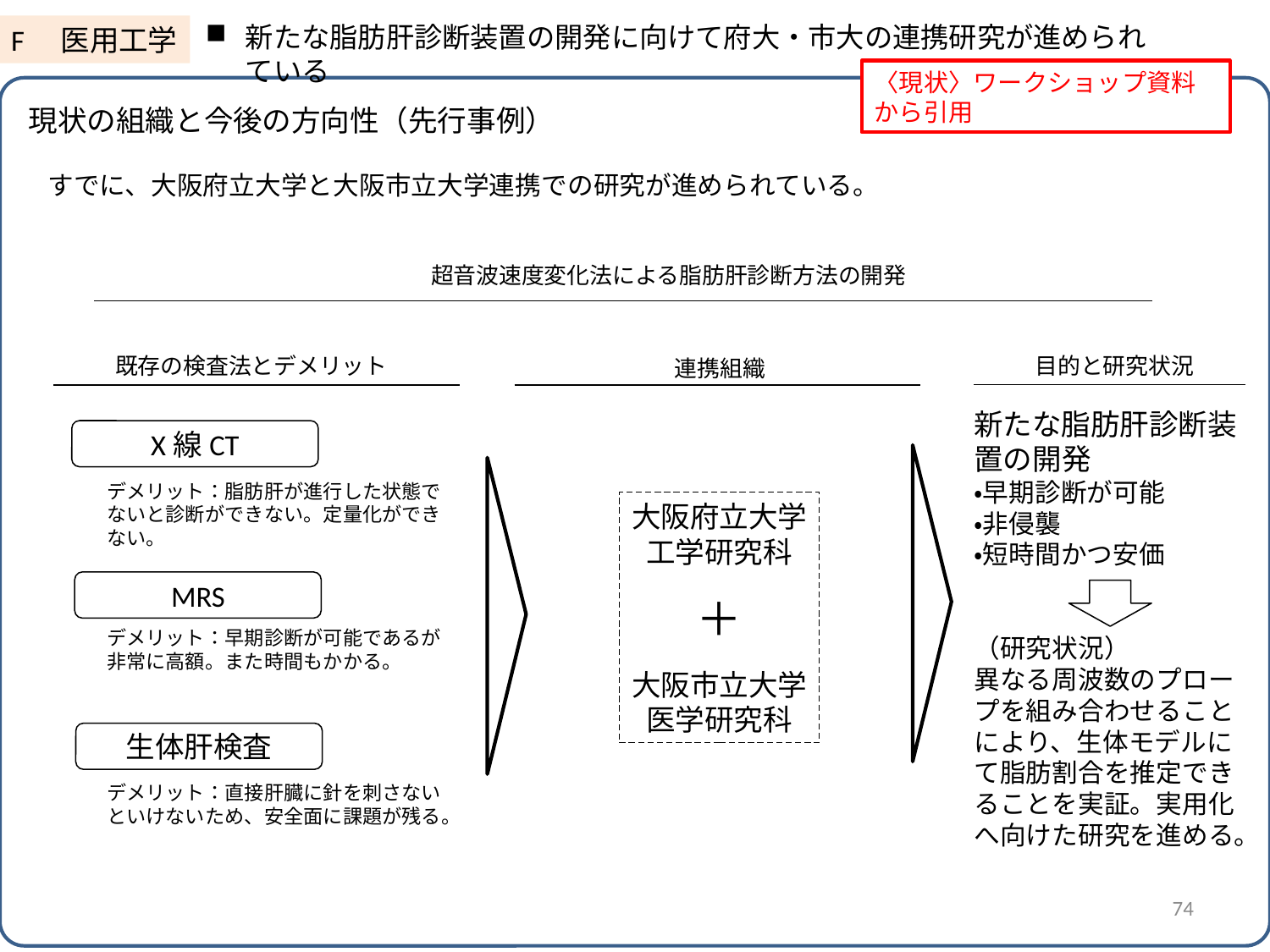

新たな脂肪肝診断装置の開発に向けて府大・市大の連携研究が進められている
F　医用工学
〈現状〉ワークショップ資料から引用

現状の組織と今後の方向性（先行事例）
すでに、大阪府立大学と大阪市立大学連携での研究が進められている。
超音波速度変化法による脂肪肝診断方法の開発
既存の検査法とデメリット
目的と研究状況
連携組織
新たな脂肪肝診断装置の開発
・早期診断が可能
・非侵襲
・短時間かつ安価

（研究状況）
異なる周波数のプロープを組み合わせることにより、生体モデルにて脂肪割合を推定できることを実証。実用化へ向けた研究を進める。
X線CT
デメリット：脂肪肝が進行した状態でないと診断ができない。定量化ができない。
大阪府立大学
工学研究科

＋

大阪市立大学
医学研究科
MRS

デメリット：早期診断が可能であるが非常に高額。また時間もかかる。
生体肝検査
デメリット：直接肝臓に針を刺さないといけないため、安全面に課題が残る。
74